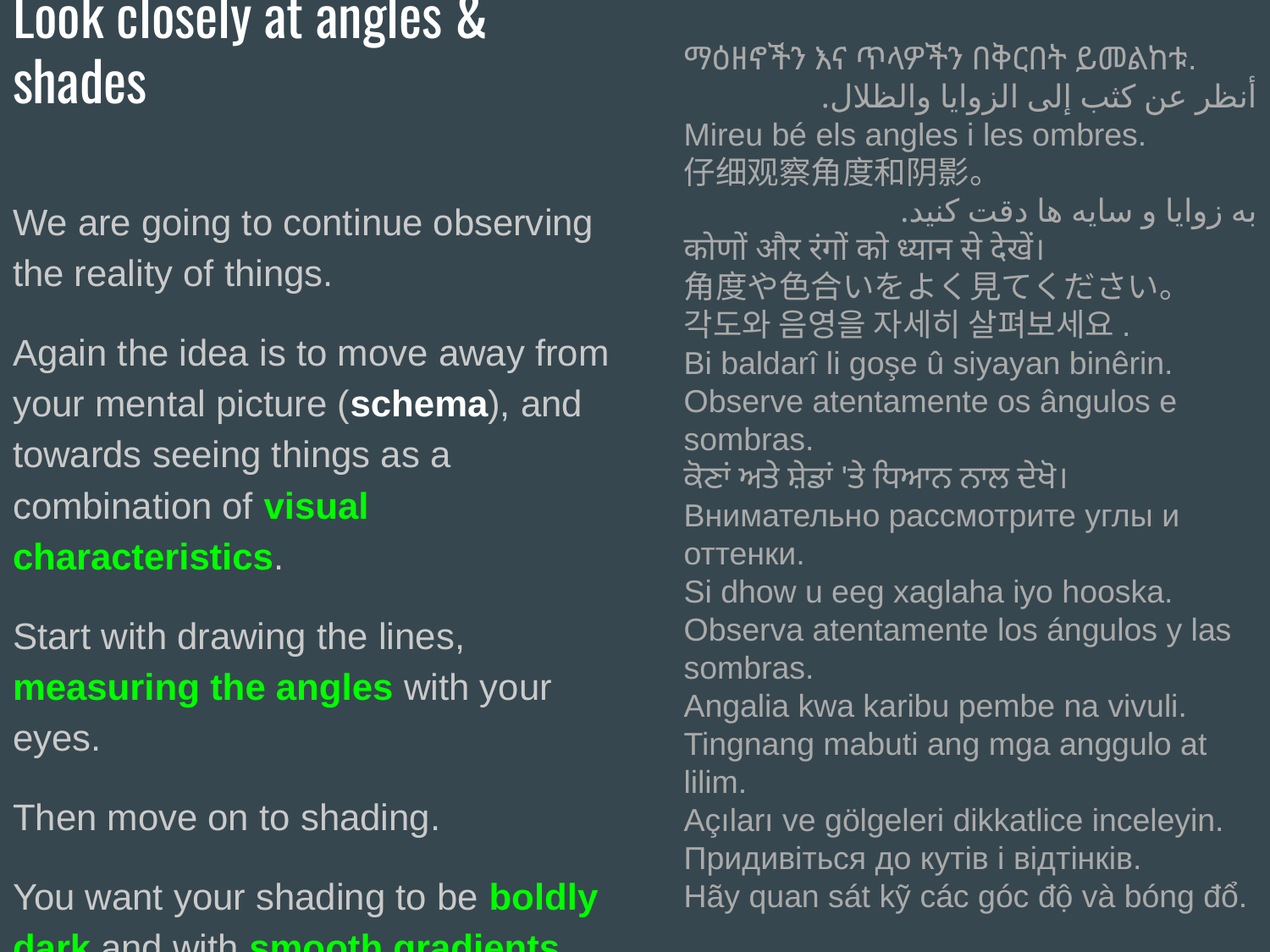

Look closely at angles & shades

We are going to continue observing the reality of things.
Again the idea is to move away from your mental picture (schema), and towards seeing things as a combination of visual characteristics.
Start with drawing the lines, measuring the angles with your eyes.
Then move on to shading.
You want your shading to be boldly dark and with smooth gradients.
ማዕዘኖችን እና ጥላዎችን በቅርበት ይመልከቱ.
أنظر عن كثب إلى الزوايا والظلال.
Mireu bé els angles i les ombres.
仔细观察角度和阴影。
به زوایا و سایه ها دقت کنید.
कोणों और रंगों को ध्यान से देखें।
角度や色合いをよく見てください。
각도와 음영을 자세히 살펴보세요.
Bi baldarî li goşe û siyayan binêrin.
Observe atentamente os ângulos e sombras.
ਕੋਣਾਂ ਅਤੇ ਸ਼ੇਡਾਂ 'ਤੇ ਧਿਆਨ ਨਾਲ ਦੇਖੋ।
Внимательно рассмотрите углы и оттенки.
Si dhow u eeg xaglaha iyo hooska.
Observa atentamente los ángulos y las sombras.
Angalia kwa karibu pembe na vivuli.
Tingnang mabuti ang mga anggulo at lilim.
Açıları ve gölgeleri dikkatlice inceleyin.
Придивіться до кутів і відтінків.
Hãy quan sát kỹ các góc độ và bóng đổ.